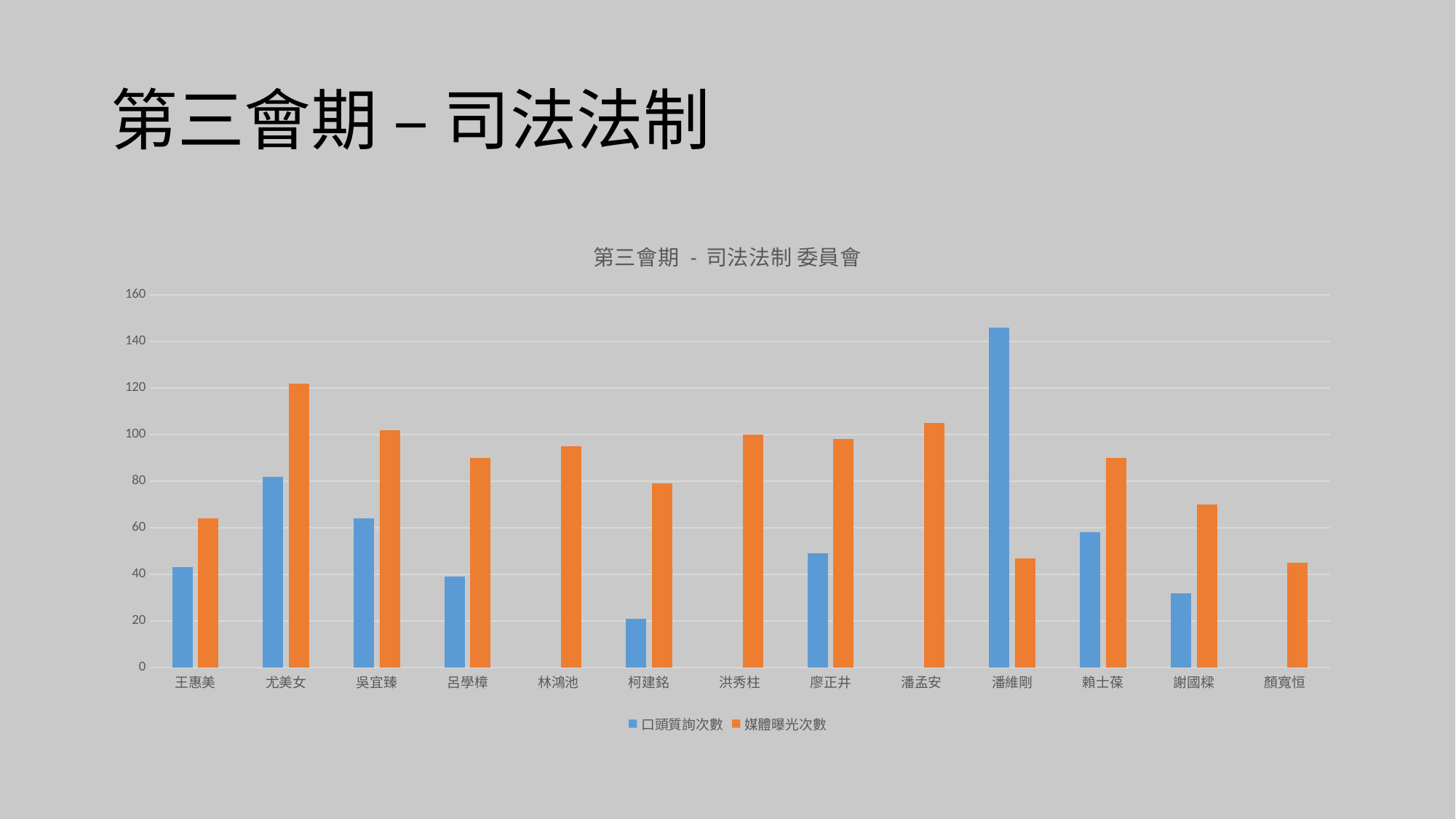

# 第三會期 – 司法法制

### Chart: 第三會期 - 司法法制 委員會

| Category | 口頭質詢次數 | 媒體曝光次數 |
|---|---|---|
| 王惠美 | 43.0 | 64.0 |
| 尤美女 | 82.0 | 122.0 |
| 吳宜臻 | 64.0 | 102.0 |
| 呂學樟 | 39.0 | 90.0 |
| 林鴻池 | 0.0 | 95.0 |
| 柯建銘 | 21.0 | 79.0 |
| 洪秀柱 | 0.0 | 100.0 |
| 廖正井 | 49.0 | 98.0 |
| 潘孟安 | 0.0 | 105.0 |
| 潘維剛 | 146.0 | 47.0 |
| 賴士葆 | 58.0 | 90.0 |
| 謝國樑 | 32.0 | 70.0 |
| 顏寬恒 | 0.0 | 45.0 |